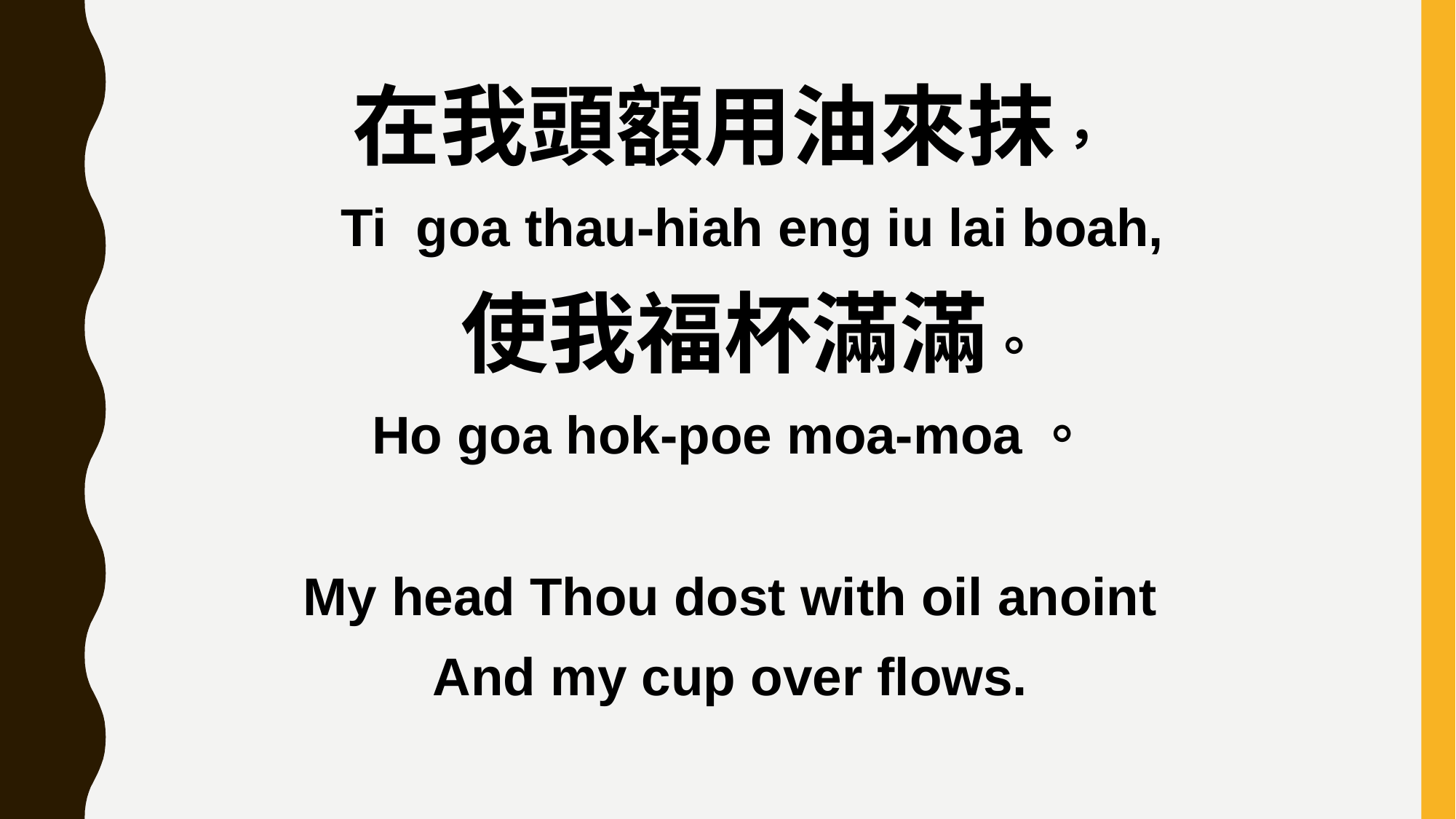

在我頭額用油來抹，
   Ti  goa thau-hiah eng iu lai boah,
 使我福杯滿滿。
Ho goa hok-poe moa-moa。

My head Thou dost with oil anoint
And my cup over flows.